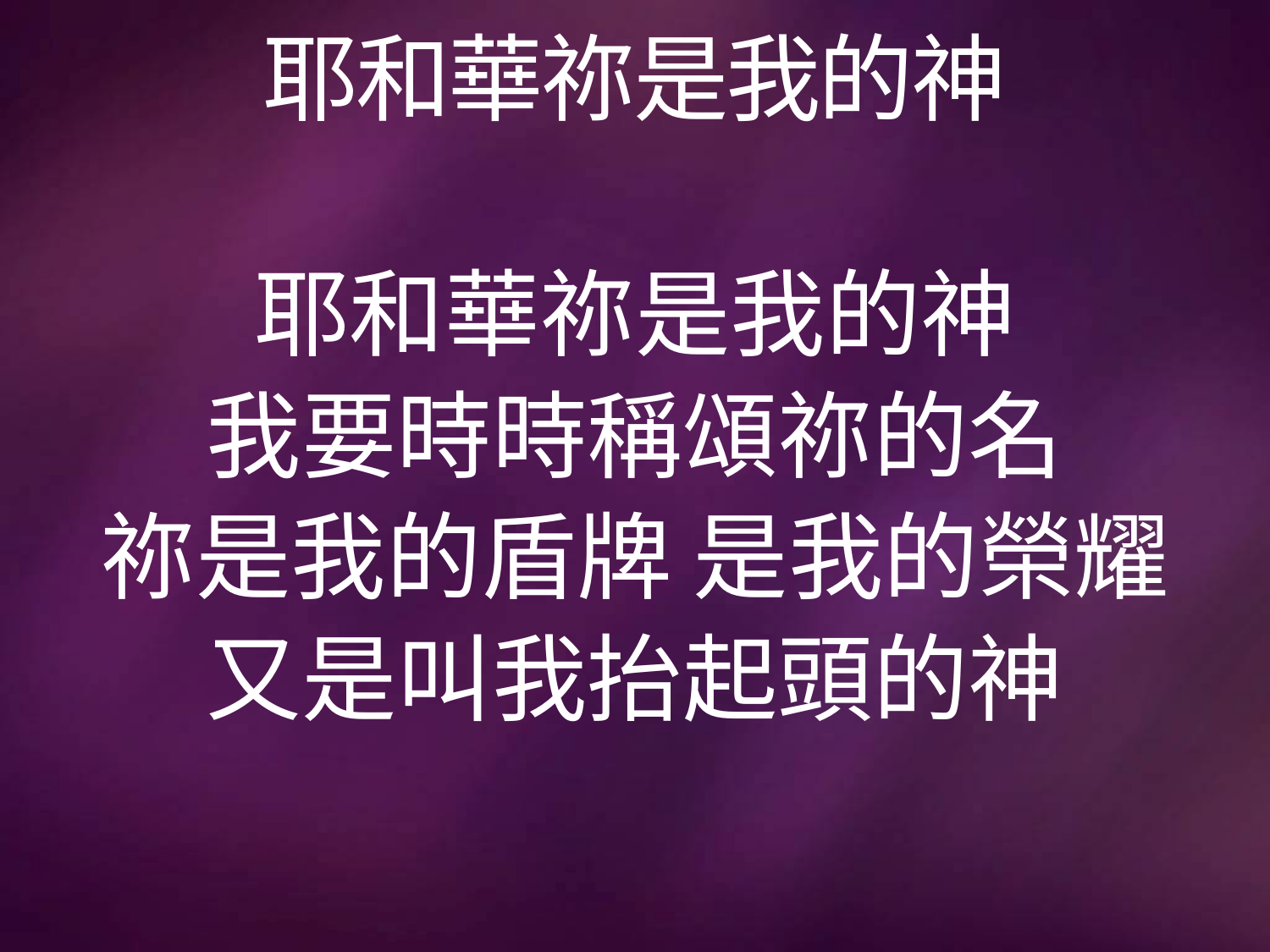

# 耶和華祢是我的神
耶和華祢是我的神
我要時時稱頌祢的名
祢是我的盾牌 是我的榮耀
又是叫我抬起頭的神